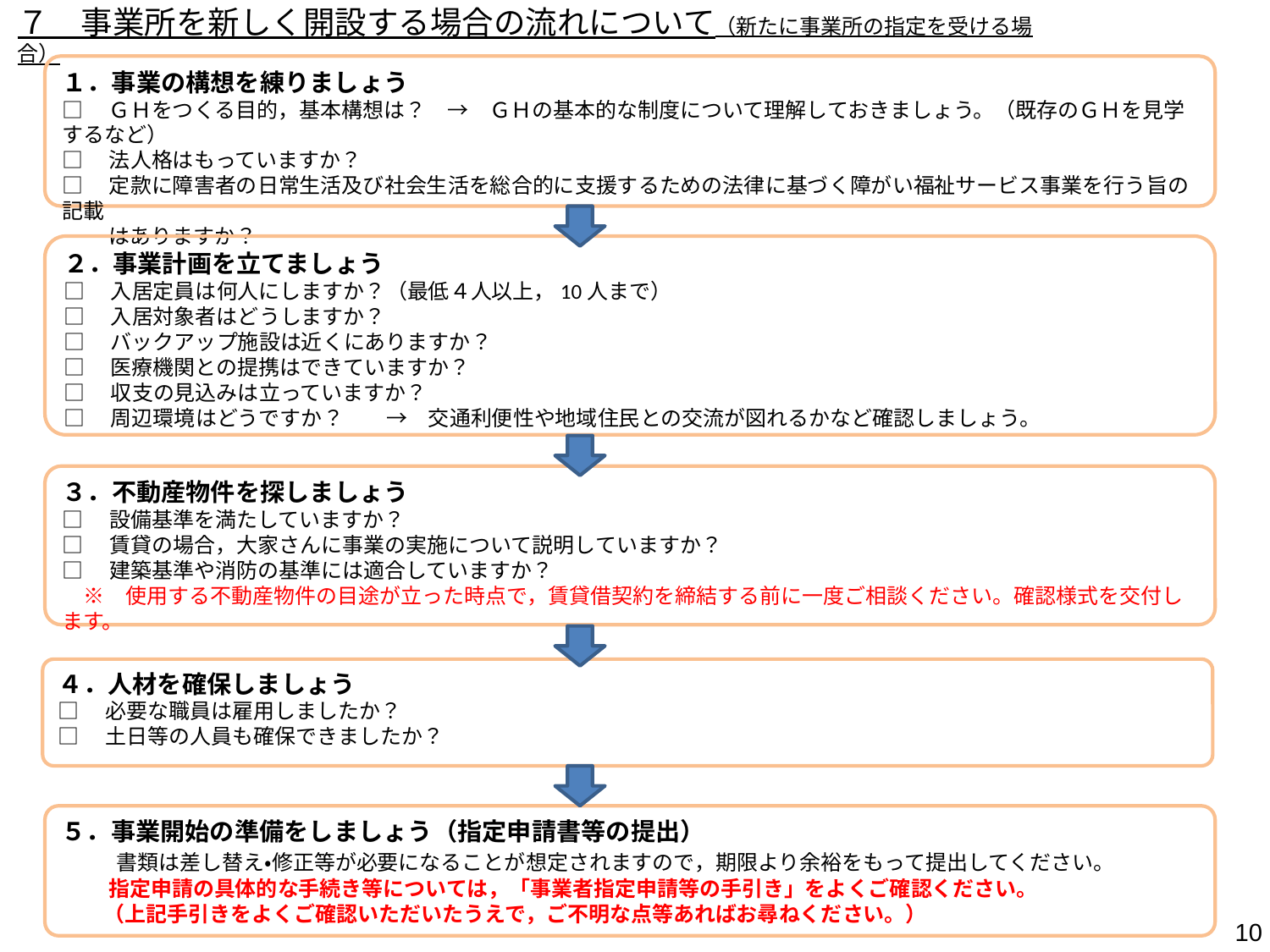

７　事業所を新しく開設する場合の流れについて（新たに事業所の指定を受ける場合）
１．事業の構想を練りましょう
□　ＧＨをつくる目的，基本構想は？　→　ＧＨの基本的な制度について理解しておきましょう。（既存のＧＨを見学するなど）
□　法人格はもっていますか？
□　定款に障害者の日常生活及び社会生活を総合的に支援するための法律に基づく障がい福祉サービス事業を行う旨の記載
　　 はありますか？

２．事業計画を立てましょう
□　入居定員は何人にしますか？（最低４人以上，10人まで）
□　入居対象者はどうしますか？
□　バックアップ施設は近くにありますか？
□　医療機関との提携はできていますか？
□　収支の見込みは立っていますか？
□　周辺環境はどうですか？　　→　交通利便性や地域住民との交流が図れるかなど確認しましょう。

３．不動産物件を探しましょう
□　設備基準を満たしていますか？
□　賃貸の場合，大家さんに事業の実施について説明していますか？
□　建築基準や消防の基準には適合していますか？
　※　使用する不動産物件の目途が立った時点で，賃貸借契約を締結する前に一度ご相談ください。確認様式を交付します。

４．人材を確保しましょう
□　必要な職員は雇用しましたか？
□　土日等の人員も確保できましたか？

５．事業開始の準備をしましょう（指定申請書等の提出）
　　 書類は差し替え・修正等が必要になることが想定されますので，期限より余裕をもって提出してください。
　　 指定申請の具体的な手続き等については，「事業者指定申請等の手引き」をよくご確認ください。
　　（上記手引きをよくご確認いただいたうえで，ご不明な点等あればお尋ねください。）
10